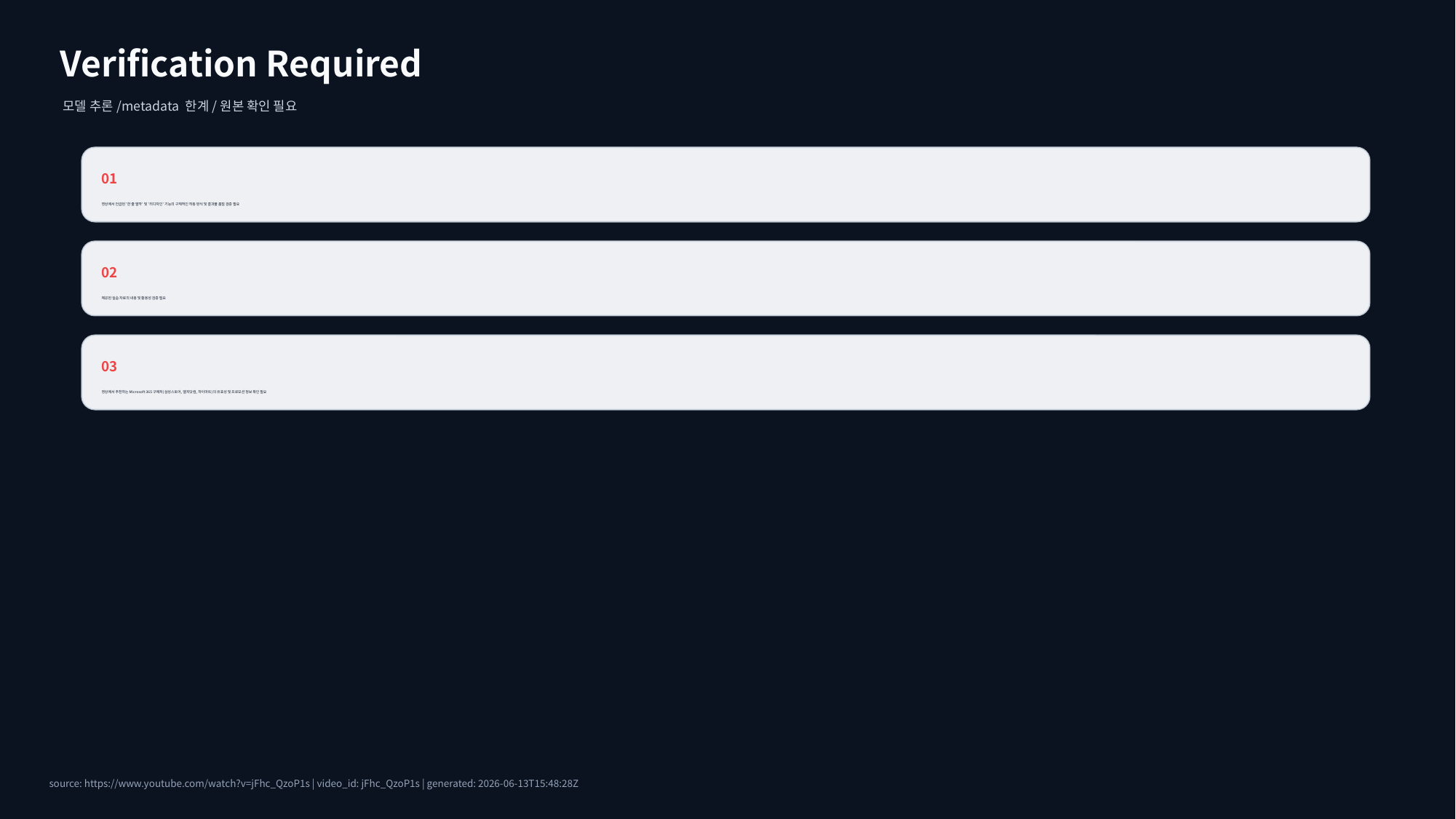

Verification Required
모델 추론/metadata 한계/원본 확인 필요

01
영상에서 언급된 '한 줄 딸깍' 및 '리디자인' 기능의 구체적인 작동 방식 및 결과물 품질 검증 필요

02
제공된 실습 자료의 내용 및 활용성 검증 필요

03
영상에서 추천하는 Microsoft 365 구매처(삼성스토어, 엘지닷컴, 하이마트)의 유효성 및 프로모션 정보 확인 필요
source: https://www.youtube.com/watch?v=jFhc_QzoP1s | video_id: jFhc_QzoP1s | generated: 2026-06-13T15:48:28Z